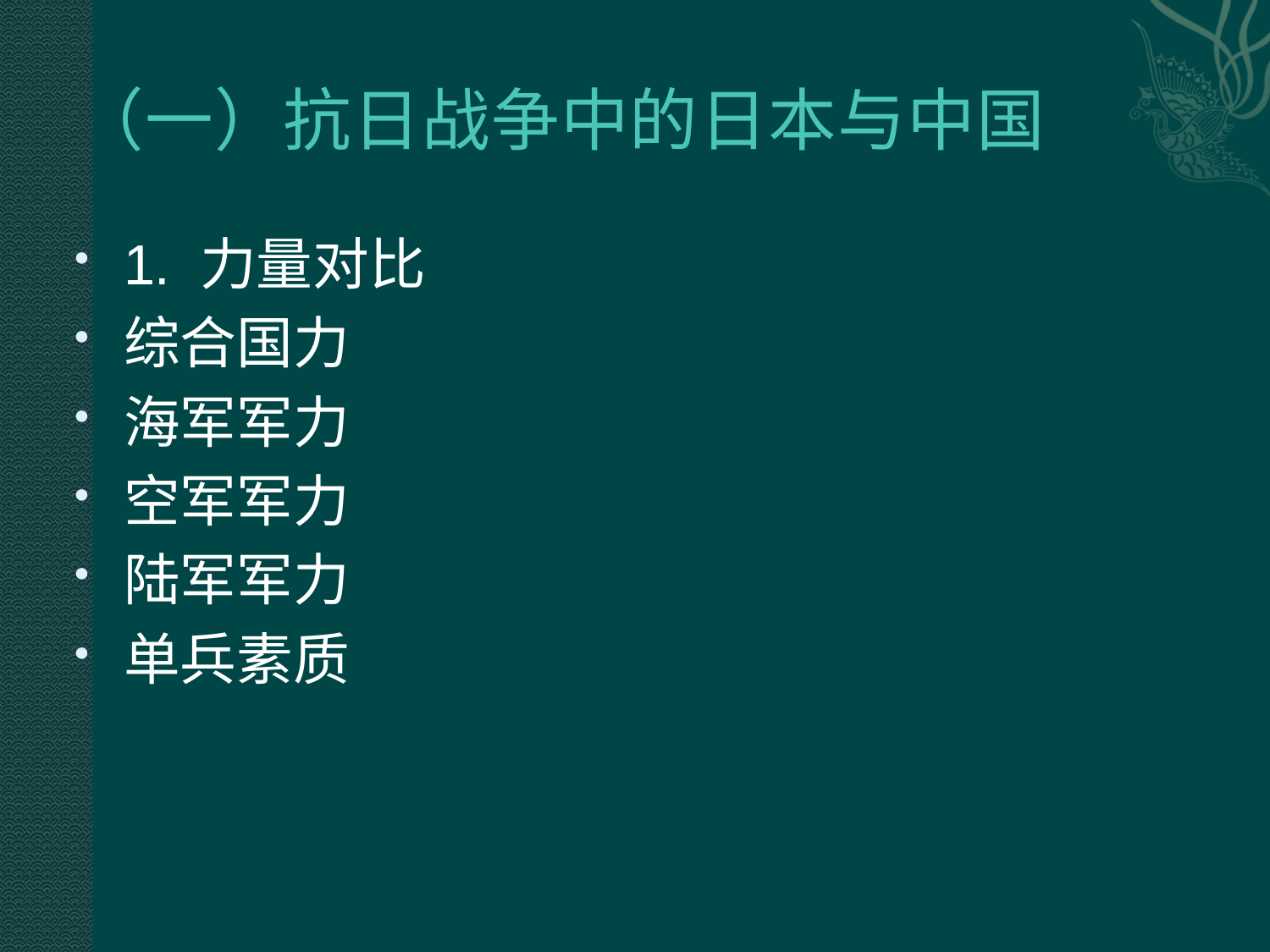

# （一）抗日战争中的日本与中国
1. 力量对比
综合国力
海军军力
空军军力
陆军军力
单兵素质